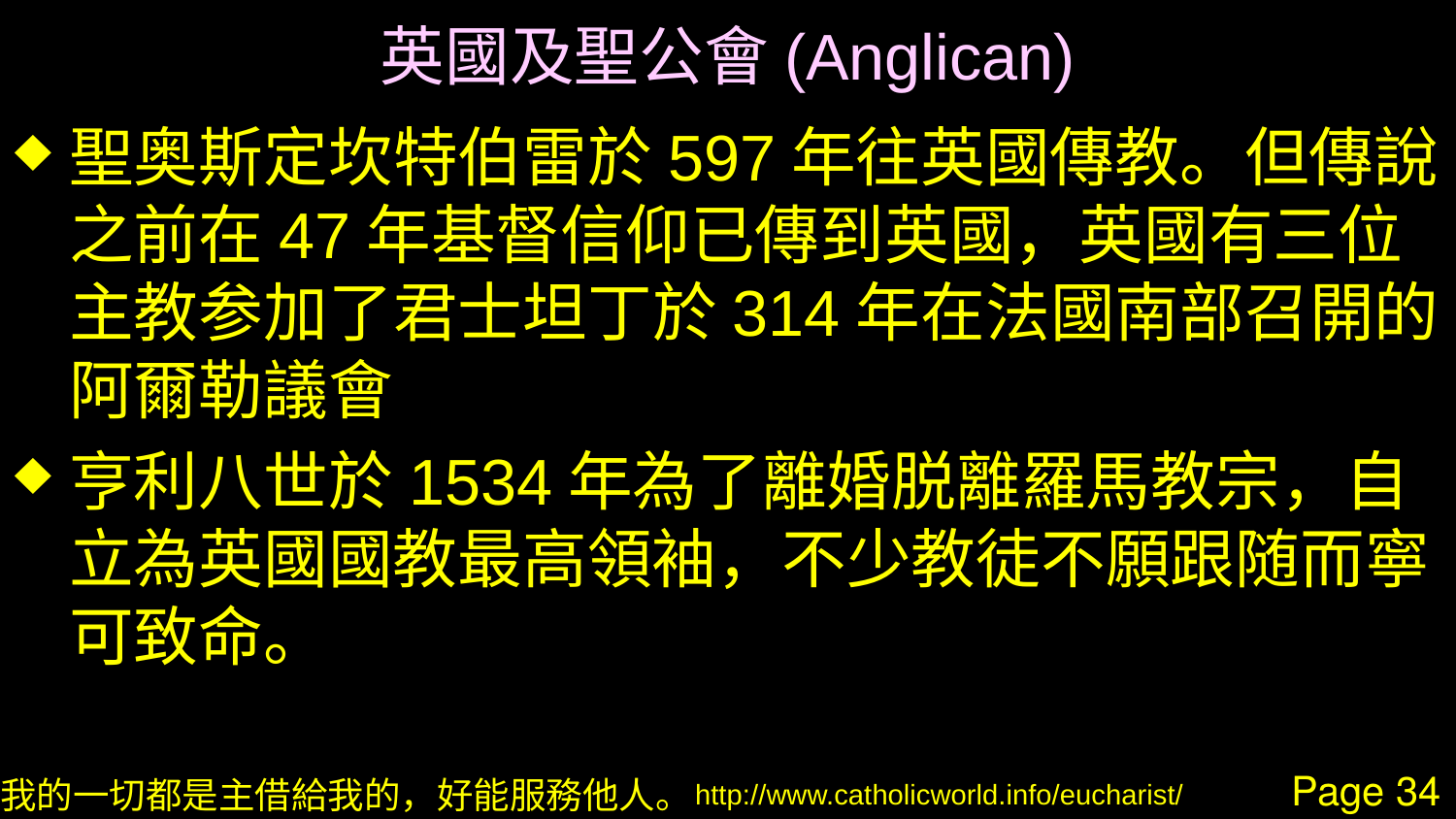

# 英國及聖公會(Anglican)
聖奥斯定坎特伯雷於597年往英國傳教。但傳說之前在47年基督信仰已傳到英國，英國有三位主教参加了君士坦丁於314年在法國南部召開的阿爾勒議會
亨利八世於1534年為了離婚脱離羅馬教宗，自立為英國國教最高領袖，不少教徒不願跟随而寧可致命。